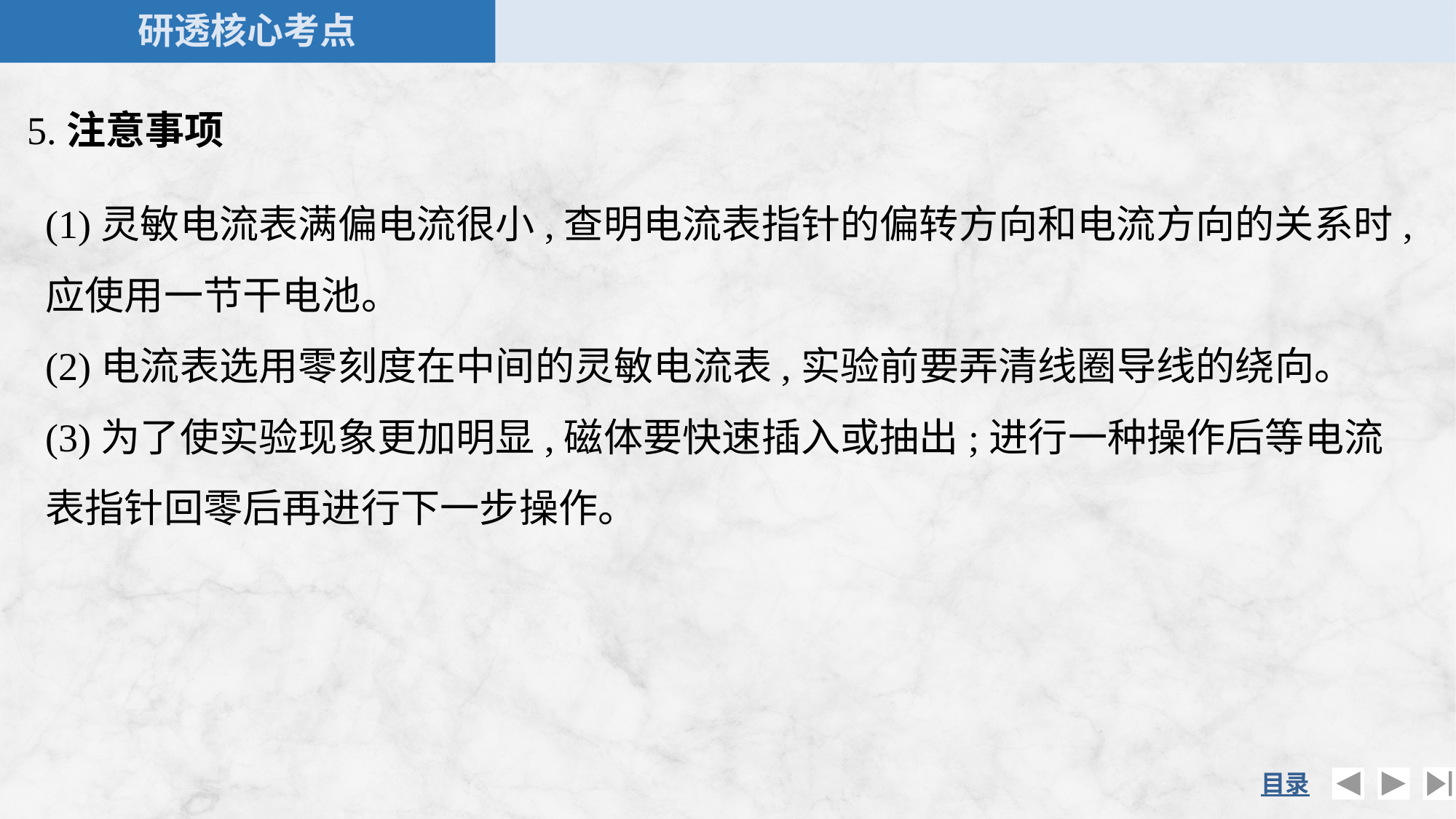

5.注意事项
(1)灵敏电流表满偏电流很小,查明电流表指针的偏转方向和电流方向的关系时,应使用一节干电池。
(2)电流表选用零刻度在中间的灵敏电流表,实验前要弄清线圈导线的绕向。
(3)为了使实验现象更加明显,磁体要快速插入或抽出;进行一种操作后等电流表指针回零后再进行下一步操作。